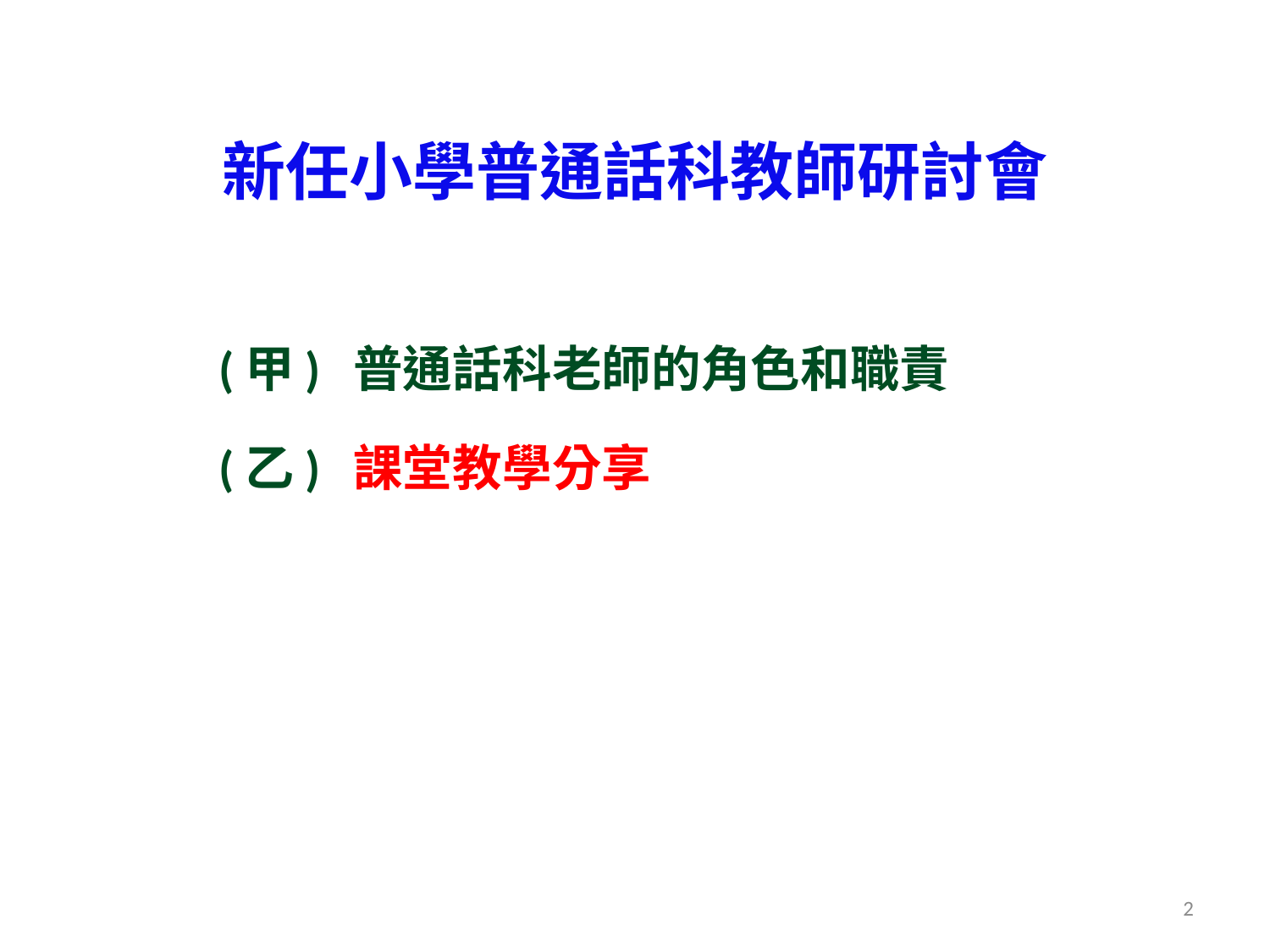

# 新任小學普通話科教師研討會
(甲)  普通話科老師的角色和職責
(乙)  課堂教學分享

2